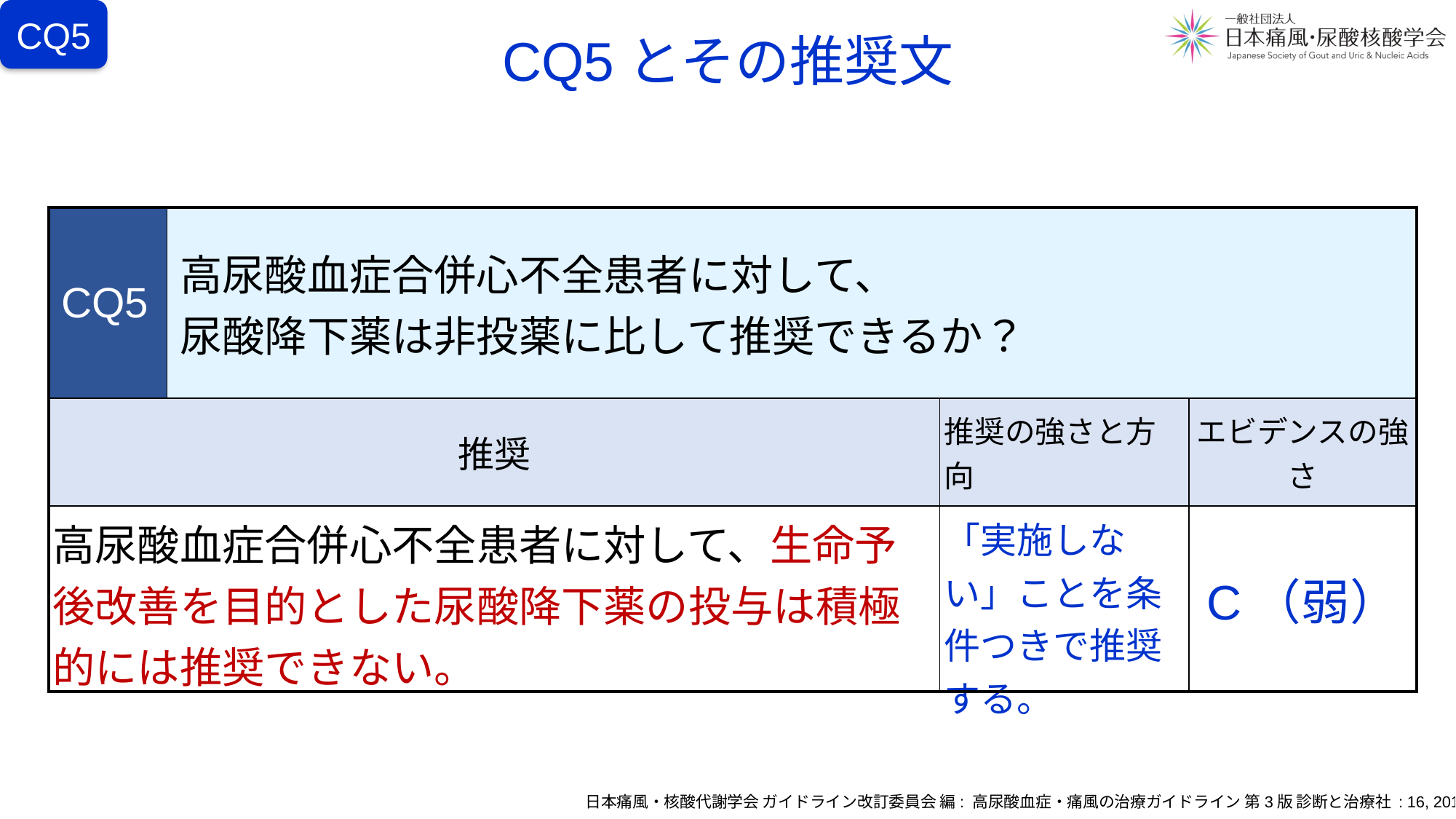

# CQ5とその推奨文
CQ5
| CQ5 | 高尿酸血症合併心不全患者に対して、 尿酸降下薬は非投薬に比して推奨できるか？ |  |  |
| --- | --- | --- | --- |
| 推奨 |  | 推奨の強さと方向 | エビデンスの強さ |
| 高尿酸血症合併心不全患者に対して、生命予後改善を目的とした尿酸降下薬の投与は積極的には推奨できない。 |  | 「実施しない」ことを条件つきで推奨する。 | C（弱） |
日本痛風・核酸代謝学会 ガイドライン改訂委員会 編: 高尿酸血症・痛風の治療ガイドライン 第3版 診断と治療社 : 16, 2018